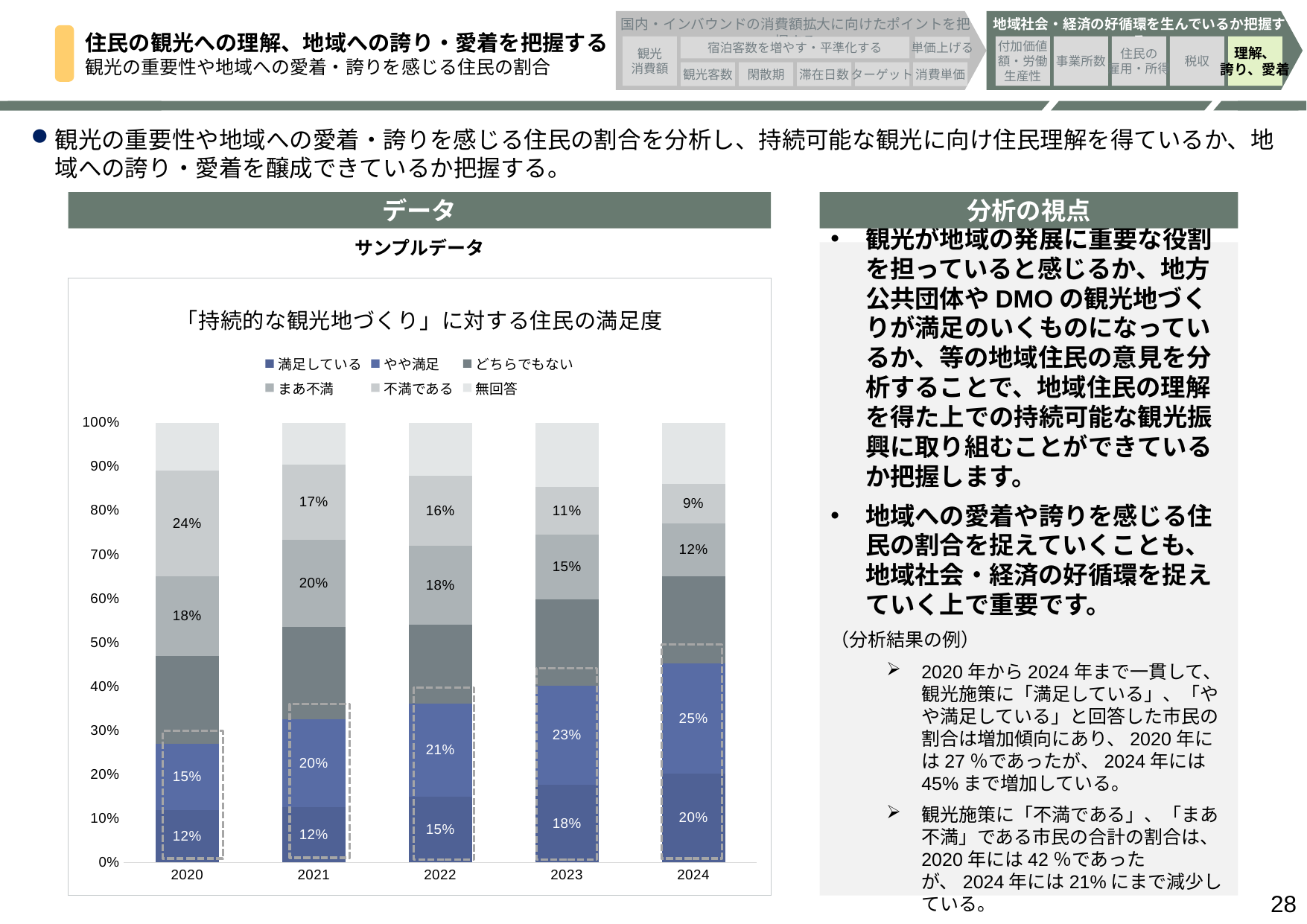

国内・インバウンドの消費額拡大に向けたポイントを把握する
地域社会・経済の好循環を生んでいるか把握する
# 住民の観光への理解、地域への誇り・愛着を把握する 観光の重要性や地域への愛着・誇りを感じる住民の割合
観光
消費額
付加価値
額・労働
生産性
事業所数
住民の
雇用・所得
税収
理解、
誇り、愛着
単価上げる
宿泊客数を増やす・平準化する
観光客数
閑散期
滞在日数
ターゲット
消費単価
観光の重要性や地域への愛着・誇りを感じる住民の割合を分析し、持続可能な観光に向け住民理解を得ているか、地域への誇り・愛着を醸成できているか把握する。
データ
分析の視点
サンプルデータ
観光が地域の発展に重要な役割を担っていると感じるか、地方公共団体やDMOの観光地づくりが満足のいくものになっているか、等の地域住民の意見を分析することで、地域住民の理解を得た上での持続可能な観光振興に取り組むことができているか把握します。
地域への愛着や誇りを感じる住民の割合を捉えていくことも、地域社会・経済の好循環を捉えていく上で重要です。
（分析結果の例）
2020年から2024年まで一貫して、観光施策に「満足している」、「やや満足している」と回答した市民の割合は増加傾向にあり、2020年には27％であったが、2024年には45%まで増加している。
観光施策に「不満である」、「まあ不満」である市民の合計の割合は、2020年には42％であったが、2024年には21%にまで減少している。

### Chart: 「持続的な観光地づくり」に対する住民の満足度

| Category | 満足している | やや満足 | どちらでもない | まあ不満 | 不満である | 無回答 |
|---|---|---|---|---|---|---|
| 2020 | 0.12 | 0.15 | 0.2 | 0.18 | 0.24 | 0.11 |
| 2021 | 0.1246 | 0.2 | 0.209 | 0.1966 | 0.17 | 0.0952 |
| 2022 | 0.15 | 0.21 | 0.1805 | 0.1785 | 0.16 | 0.12 |
| 2023 | 0.18 | 0.23 | 0.2 | 0.15 | 0.11 | 0.15 |
| 2024 | 0.2029 | 0.25 | 0.2 | 0.12 | 0.09 | 0.14 |

28